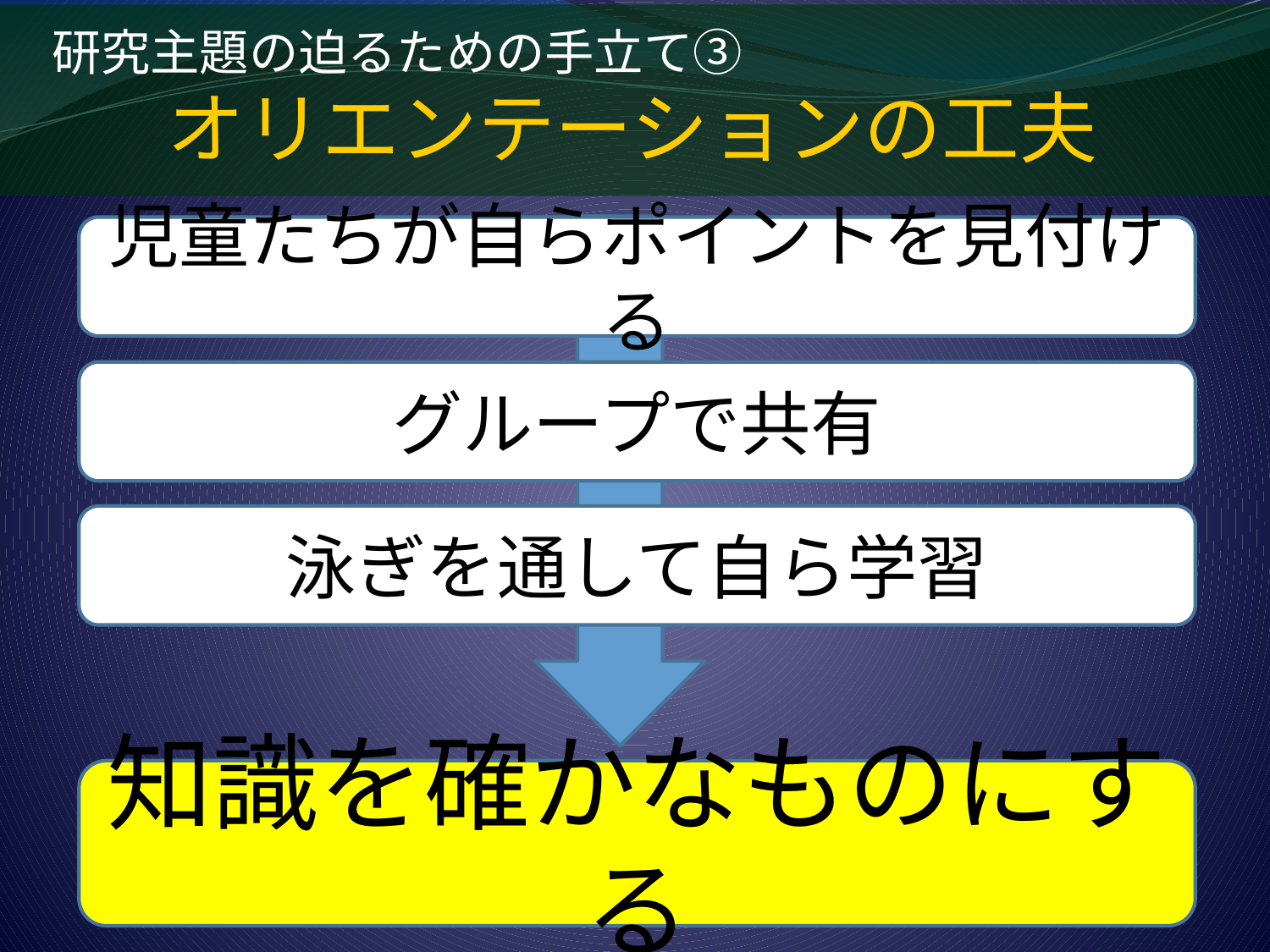

研究主題の迫るための手立て③
オリエンテーションの工夫

児童たちが自らポイントを見付ける
グループで共有
泳ぎを通して自ら学習
知識を確かなものにする